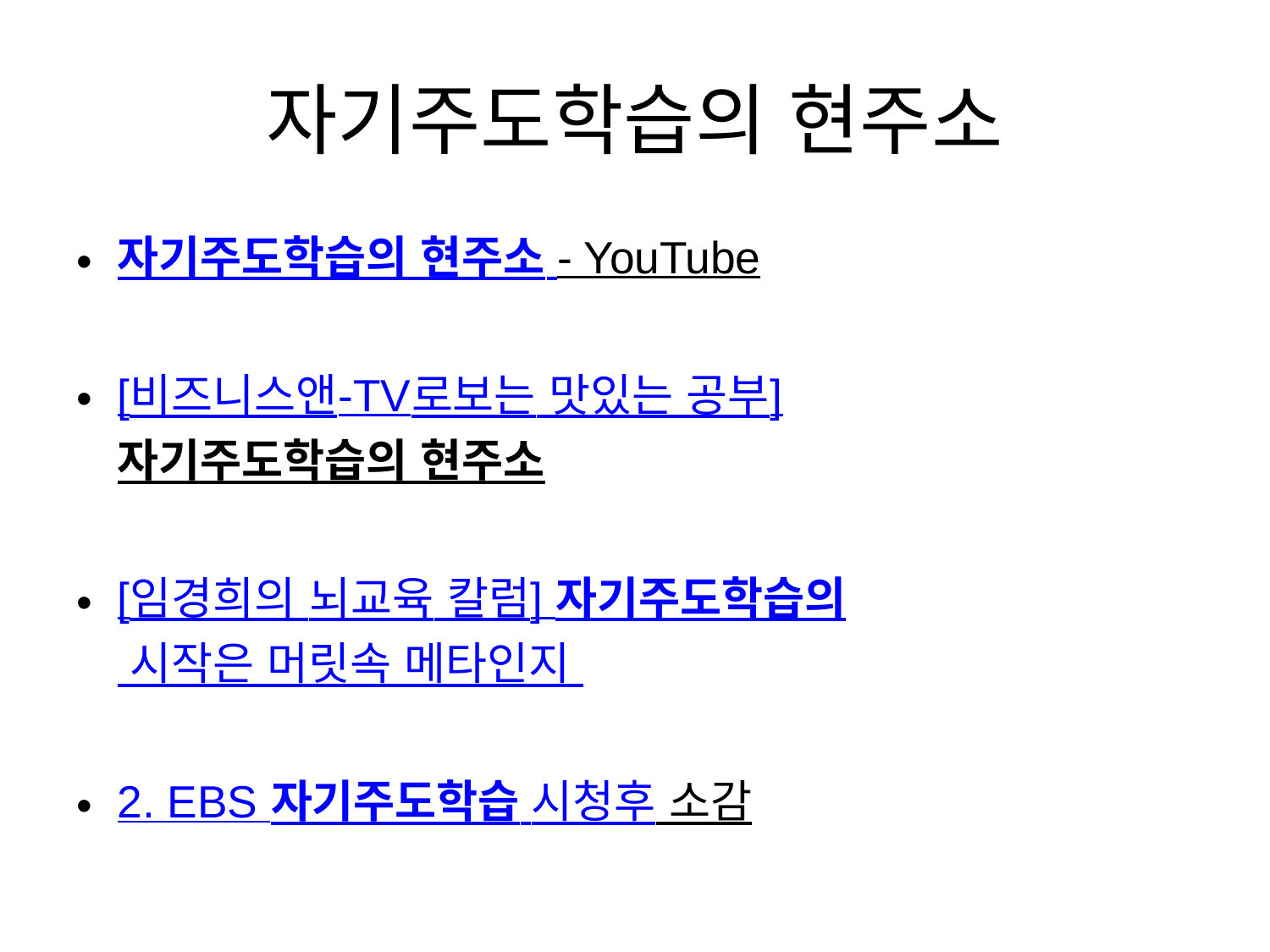

# 자기주도학습의 현주소
자기주도학습의 현주소 - YouTube

[비즈니스앤-TV로보는 맛있는 공부]자기주도학습의 현주소

[임경희의 뇌교육 칼럼] 자기주도학습의 시작은 머릿속 메타인지

2. EBS 자기주도학습 시청후 소감